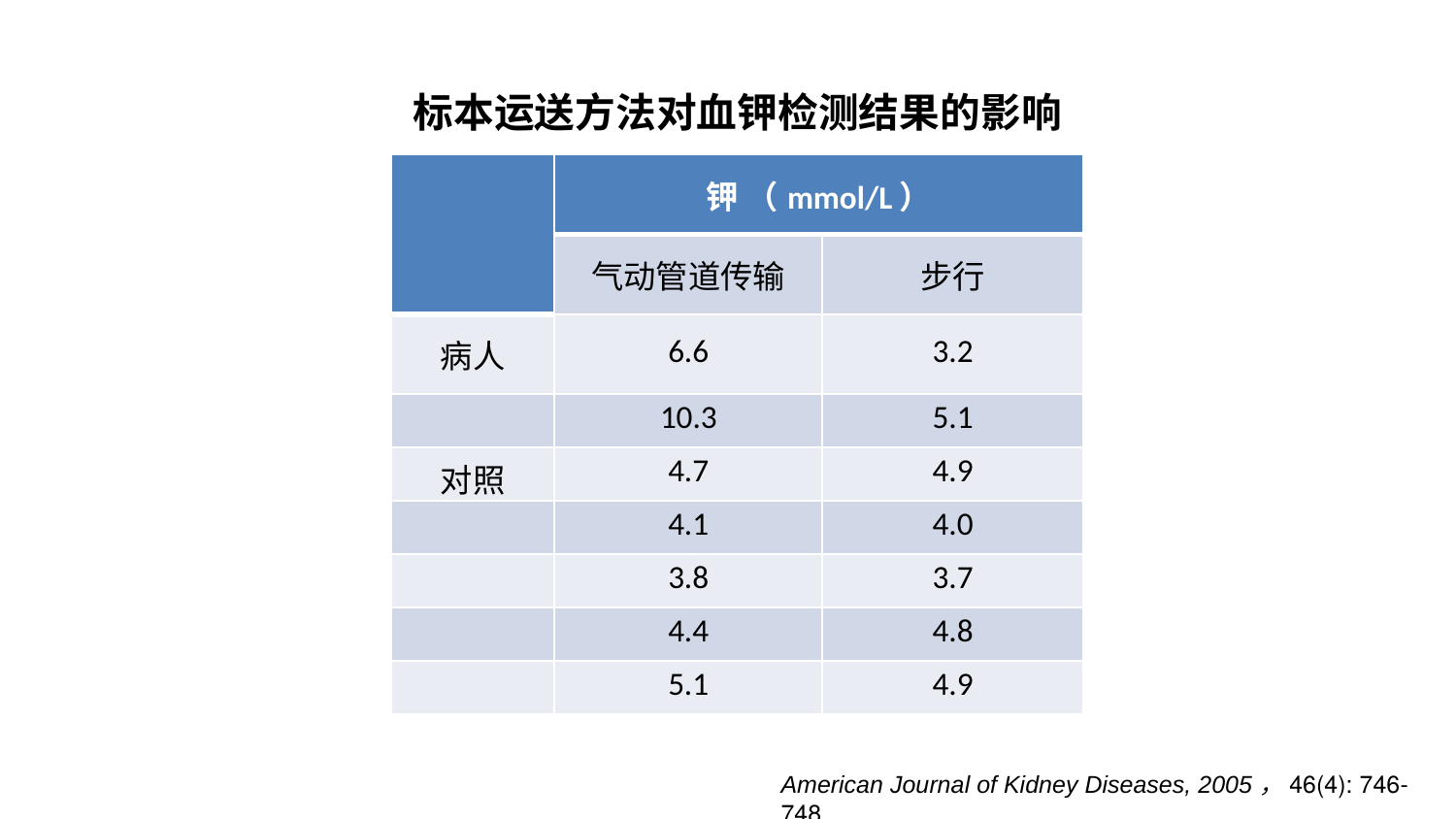

标本运送方法对血钾检测结果的影响
|  | 钾 （mmol/L） |  |
| --- | --- | --- |
|  | 气动管道传输 | 步行 |
| 病人 | 6.6 | 3.2 |
|  | 10.3 | 5.1 |
| 对照 | 4.7 | 4.9 |
|  | 4.1 | 4.0 |
|  | 3.8 | 3.7 |
|  | 4.4 | 4.8 |
|  | 5.1 | 4.9 |
American Journal of Kidney Diseases, 2005，46(4): 746-748